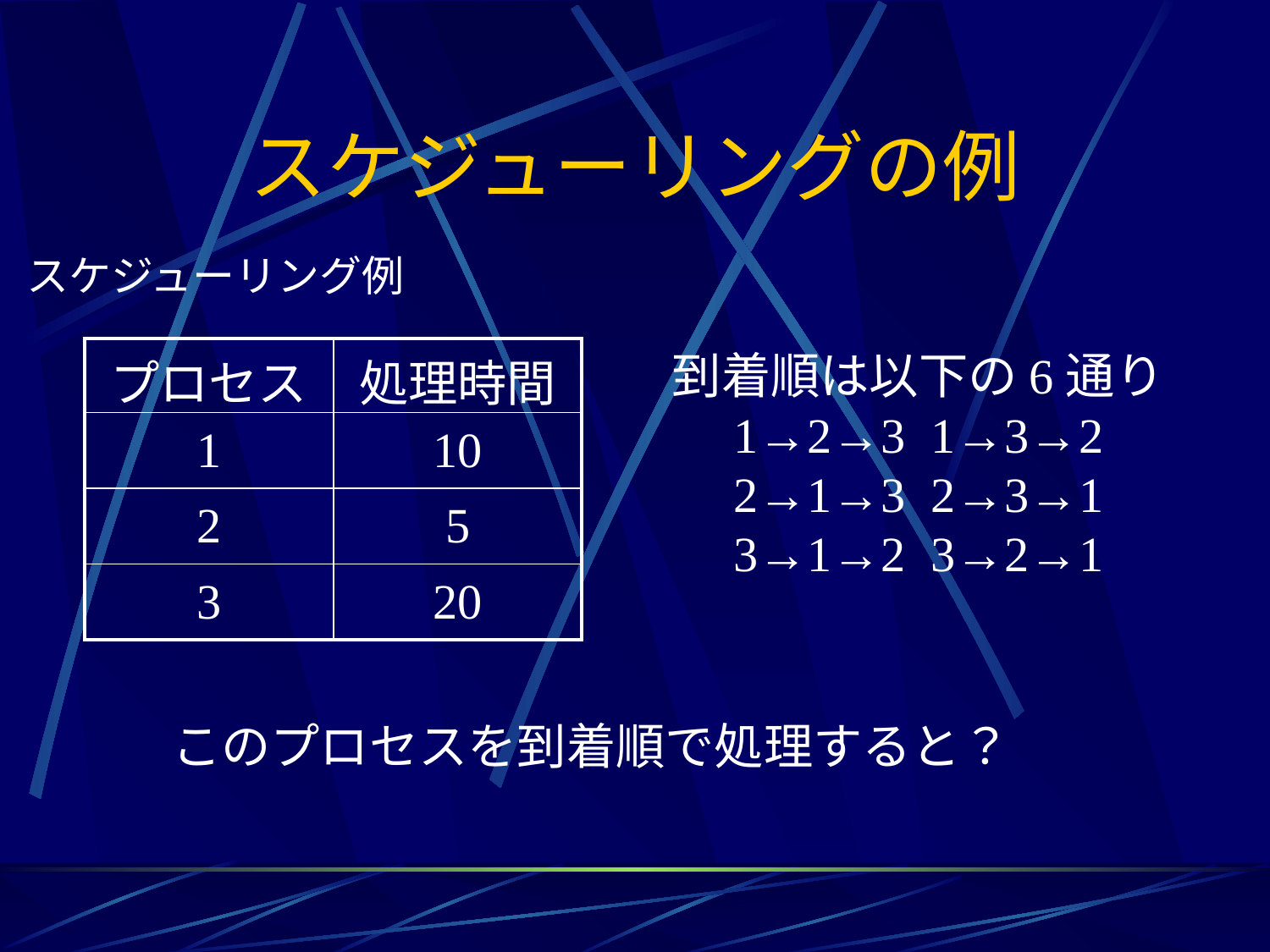

# スケジューリングの例
スケジューリング例
| プロセス | 処理時間 |
| --- | --- |
| 1 | 10 |
| 2 | 5 |
| 3 | 20 |
到着順は以下の6通り
1→2→3  1→3→2
2→1→3  2→3→1
3→1→2  3→2→1
このプロセスを到着順で処理すると？